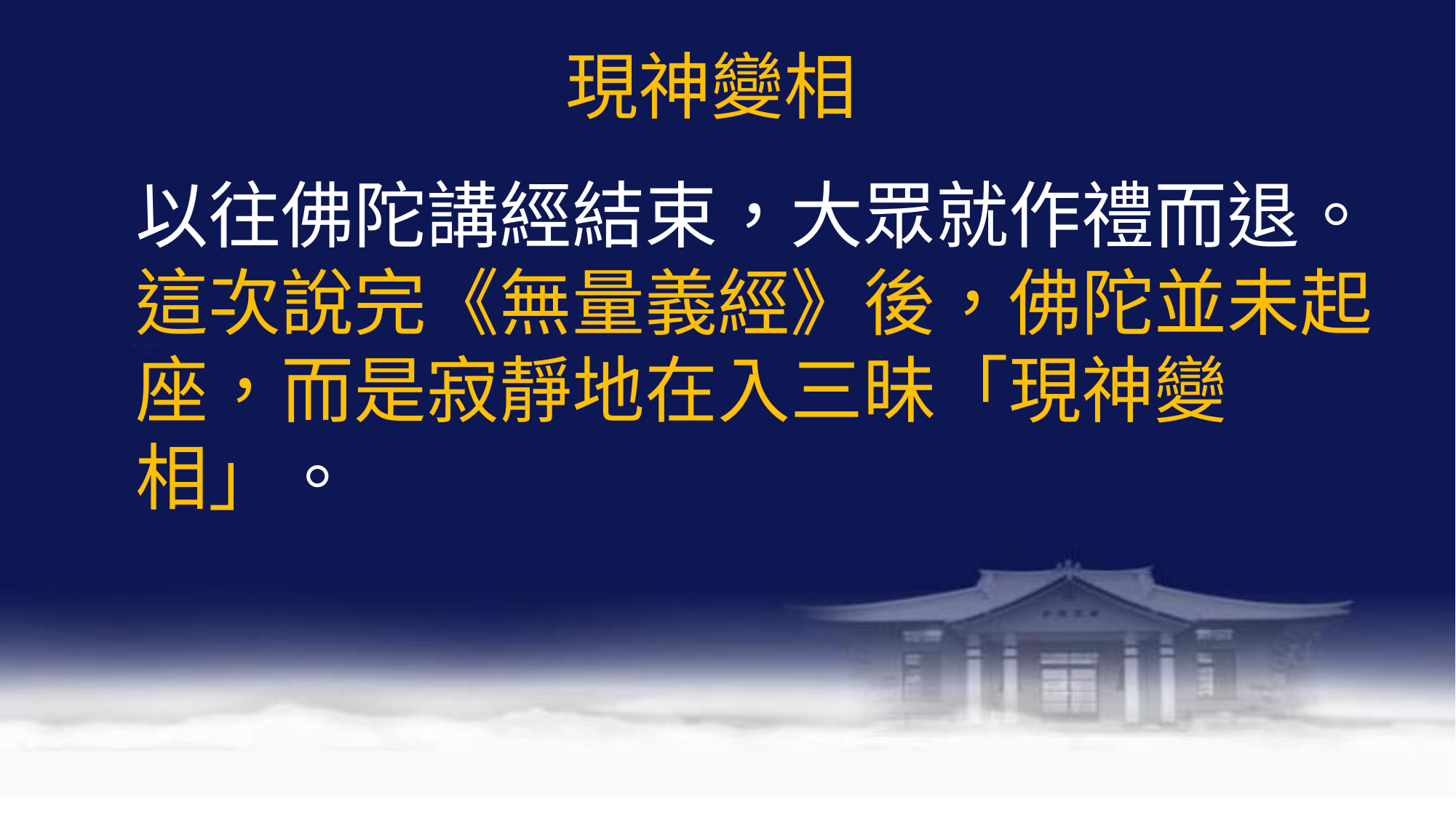

現神變相
以往佛陀講經結束，大眾就作禮而退。
這次說完《無量義經》後，佛陀並未起座，而是寂靜地在入三昧「現神變相」。